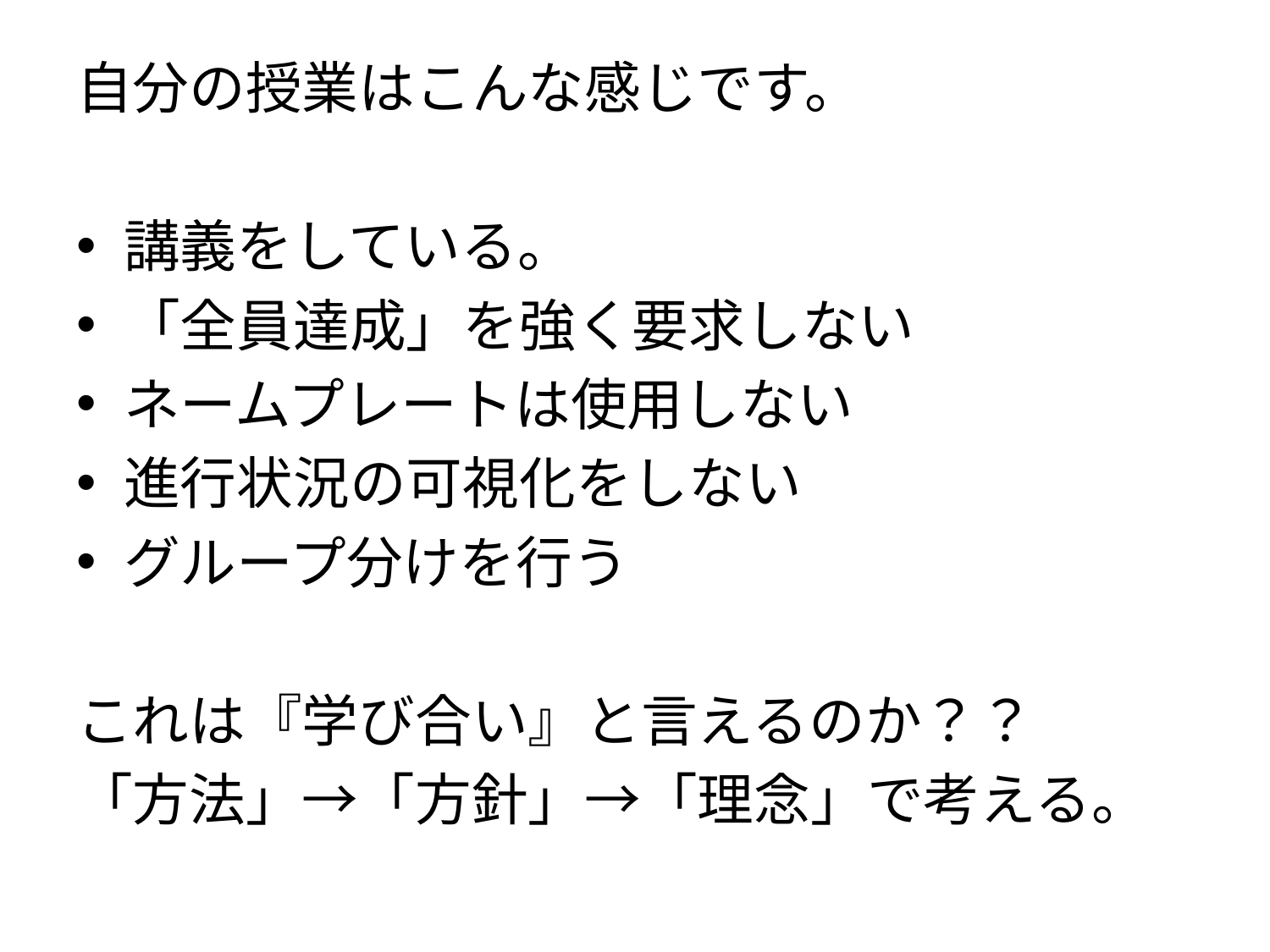

自分の授業はこんな感じです。

講義をしている。
「全員達成」を強く要求しない
ネームプレートは使用しない
進行状況の可視化をしない
グループ分けを行う

これは『学び合い』と言えるのか？？
「方法」→「方針」→「理念」で考える。